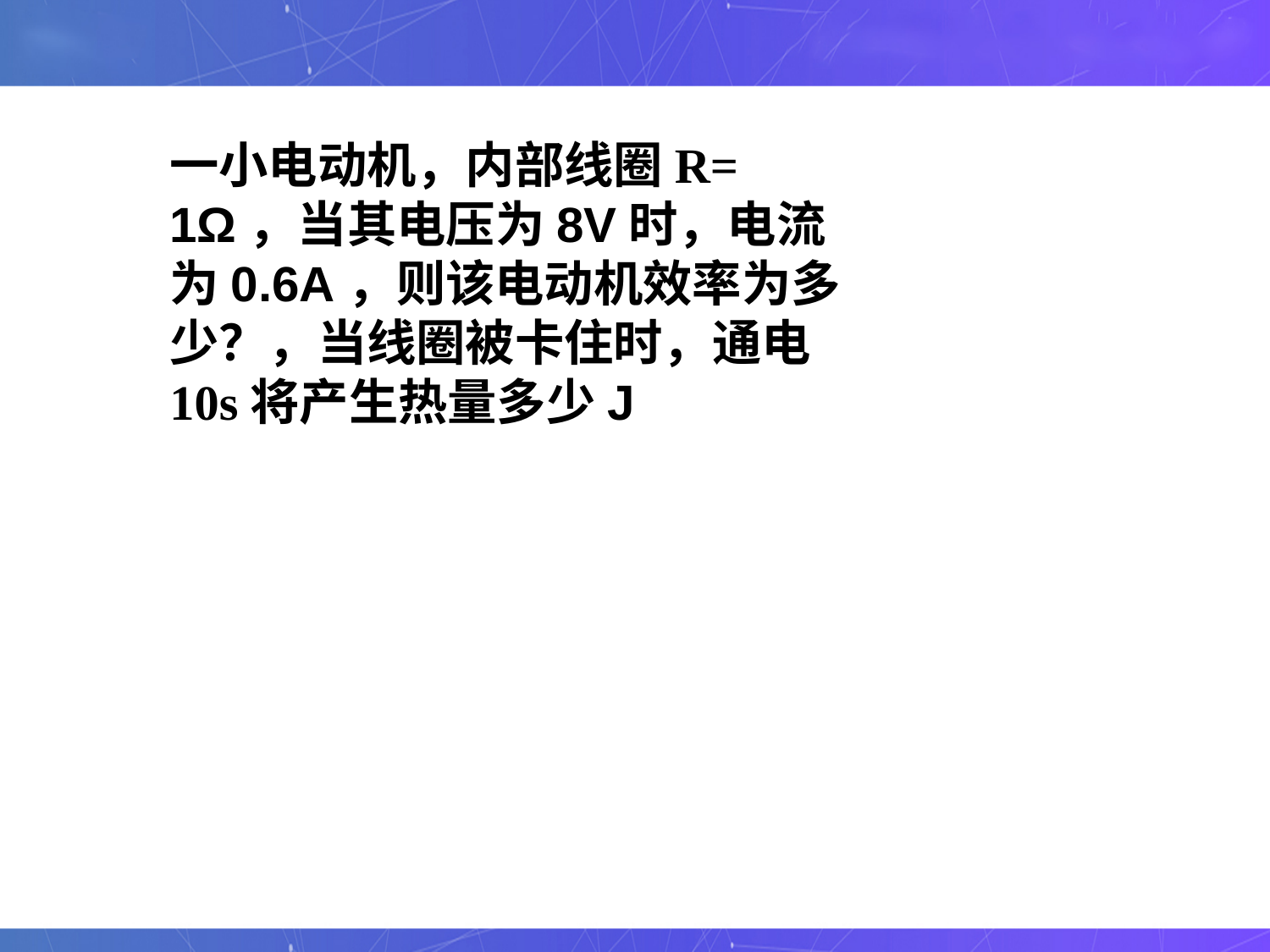

一小电动机，内部线圈R= 1Ω，当其电压为8V时，电流为0.6A，则该电动机效率为多少？，当线圈被卡住时，通电10s将产生热量多少J